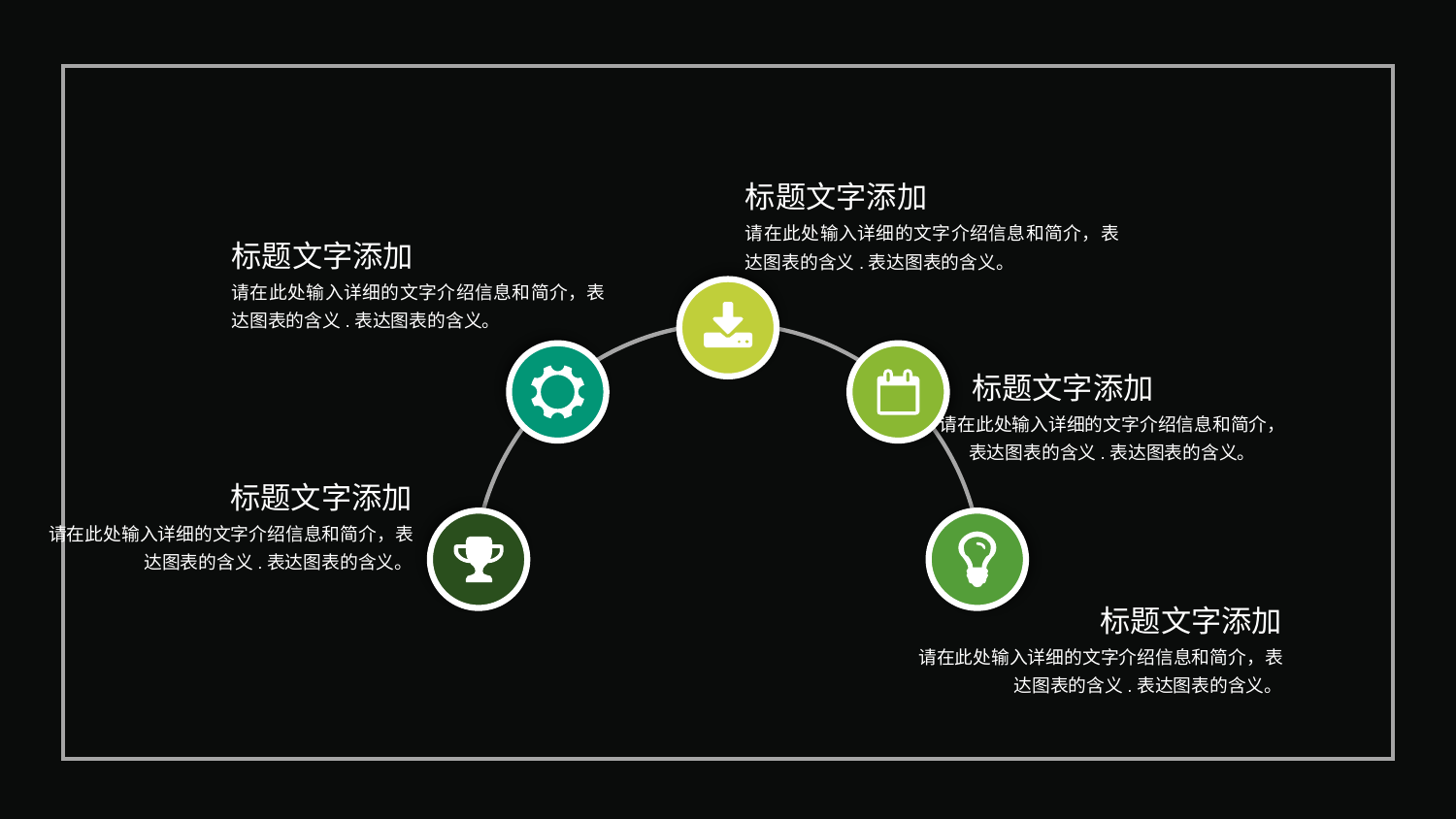

标题文字添加
请在此处输入详细的文字介绍信息和简介，表达图表的含义.表达图表的含义。
标题文字添加
请在此处输入详细的文字介绍信息和简介，表达图表的含义.表达图表的含义。

标题文字添加
请在此处输入详细的文字介绍信息和简介，表达图表的含义.表达图表的含义。
标题文字添加
请在此处输入详细的文字介绍信息和简介，表达图表的含义.表达图表的含义。

标题文字添加
请在此处输入详细的文字介绍信息和简介，表达图表的含义.表达图表的含义。